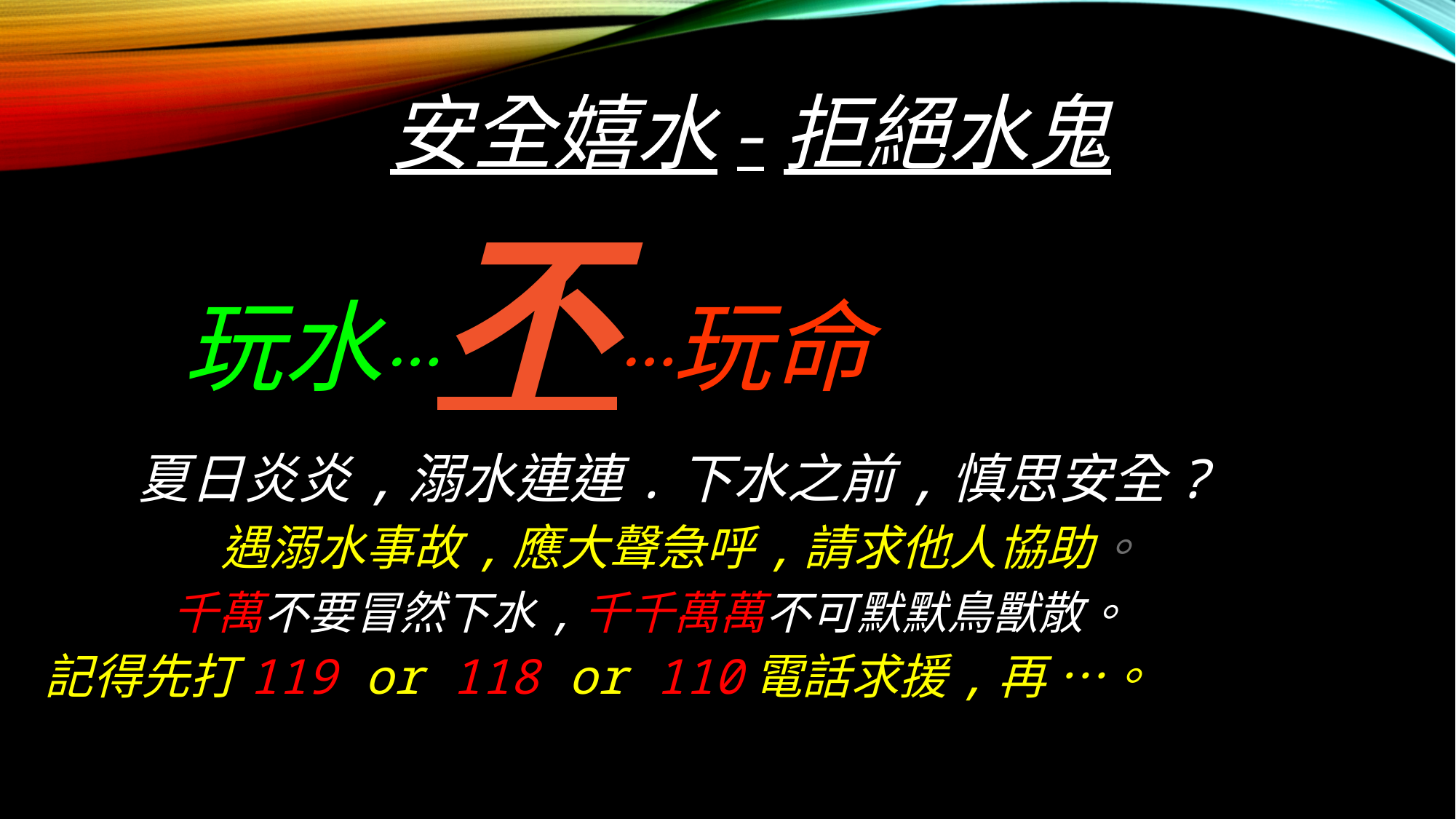

# 安全嬉水-拒絕水鬼
                        玩水…不…玩命
                      夏日炎炎,溺水連連.下水之前,慎思安全?
                                                                                               遇溺水事故,應大聲急呼,請求他人協助。
                       千萬不要冒然下水,千千萬萬不可默默鳥獸散。
    記得先打119 or 118 or 110電話求援,再 …。